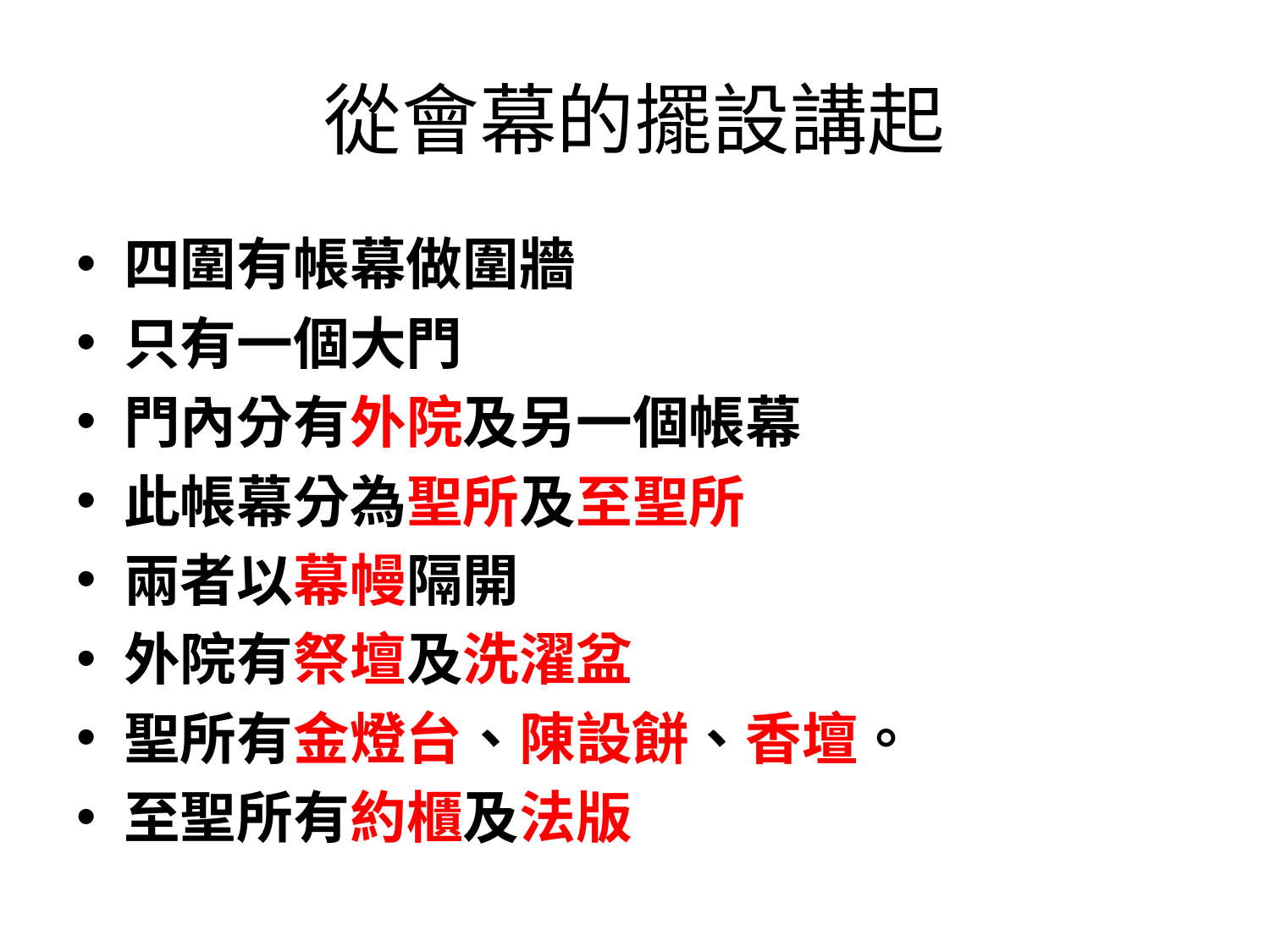

# 從會幕的擺設講起
四圍有帳幕做圍牆
只有一個大門
門內分有外院及另一個帳幕
此帳幕分為聖所及至聖所
兩者以幕幔隔開
外院有祭壇及洗濯盆
聖所有金燈台、陳設餅、香壇。
至聖所有約櫃及法版